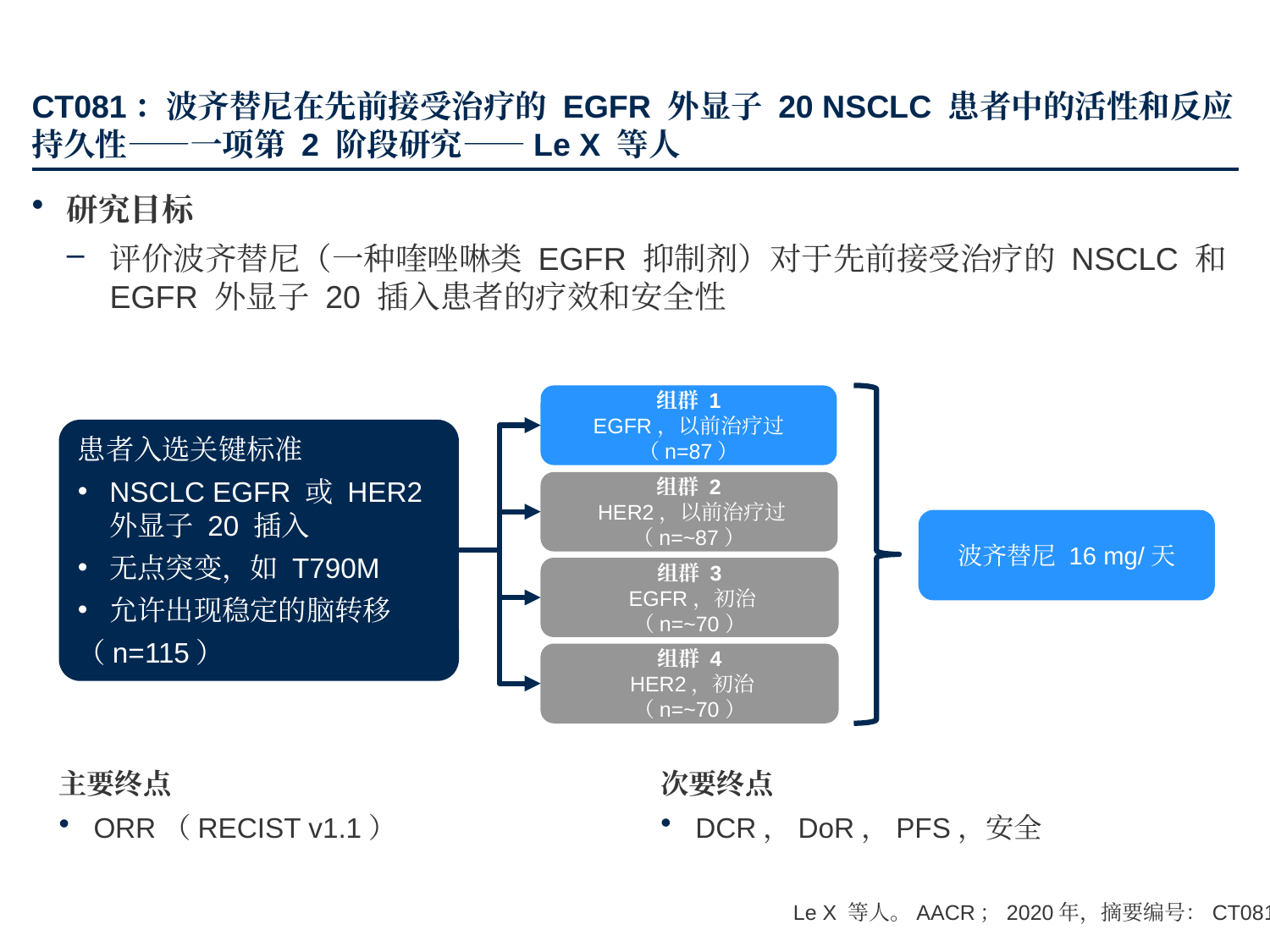

# CT081：波齐替尼在先前接受治疗的 EGFR 外显子 20 NSCLC 患者中的活性和反应持久性——一项第 2 阶段研究——Le X 等人
研究目标
评价波齐替尼（一种喹唑啉类 EGFR 抑制剂）对于先前接受治疗的 NSCLC 和 EGFR 外显子 20 插入患者的疗效和安全性
组群 1
EGFR，以前治疗过
（n=87）

患者入选关键标准
NSCLC EGFR 或 HER2 外显子 20 插入
无点突变，如 T790M
允许出现稳定的脑转移
（n=115）
组群 2
 HER2，以前治疗过（n=~87）
波齐替尼 16 mg/天
组群 3
 EGFR，初治
（n=~70）
组群 4
 HER2，初治
（n=~70）
主要终点
ORR（RECIST v1.1）
次要终点
DCR，DoR，PFS，安全
Le X 等人。AACR；2020年，摘要编号：CT081